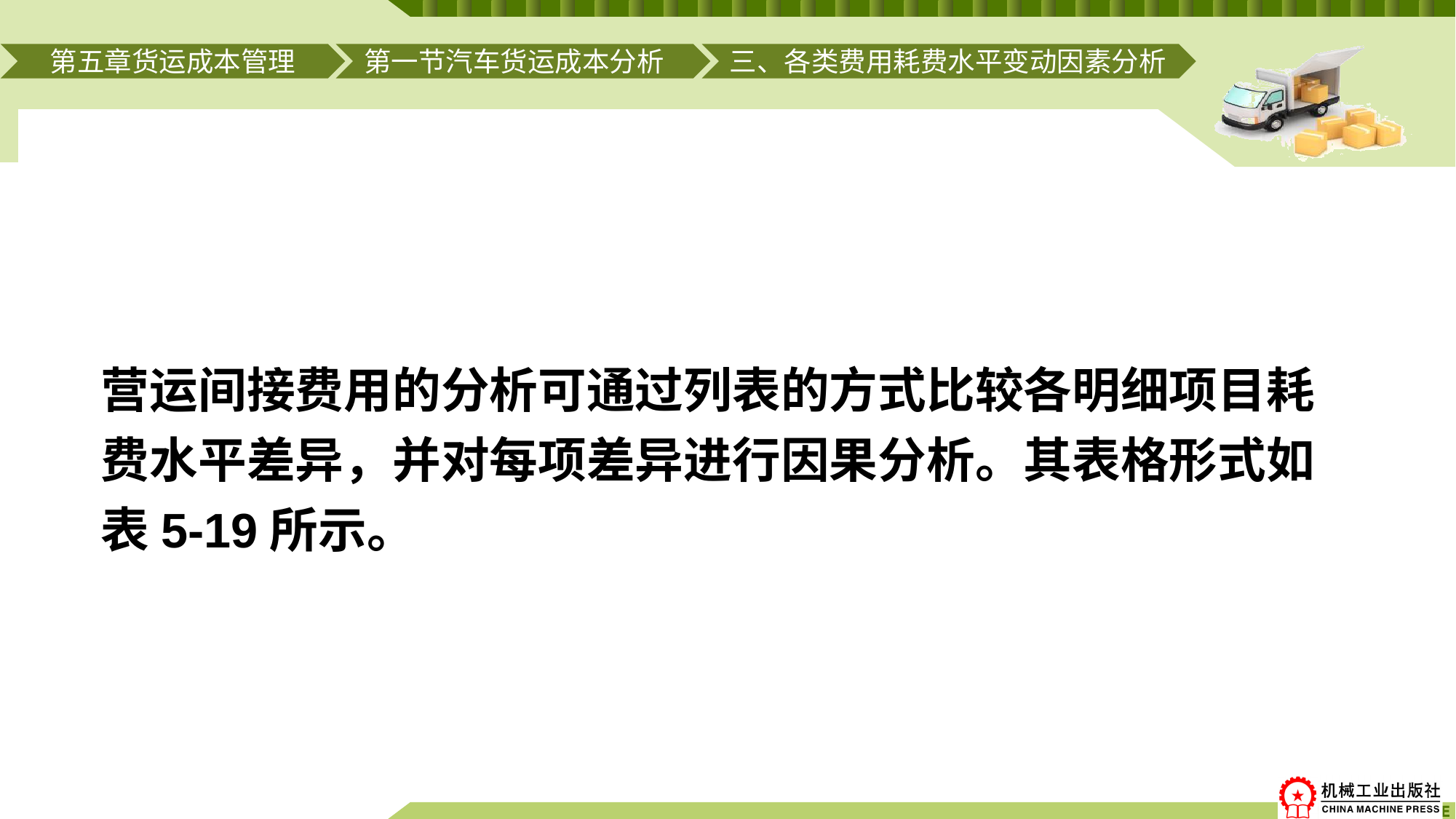

第五章货运成本管理
第一节汽车货运成本分析
三、各类费用耗费水平变动因素分析
# 营运间接费用的分析可通过列表的方式比较各明细项目耗费水平差异，并对每项差异进行因果分析。其表格形式如表5-19所示。